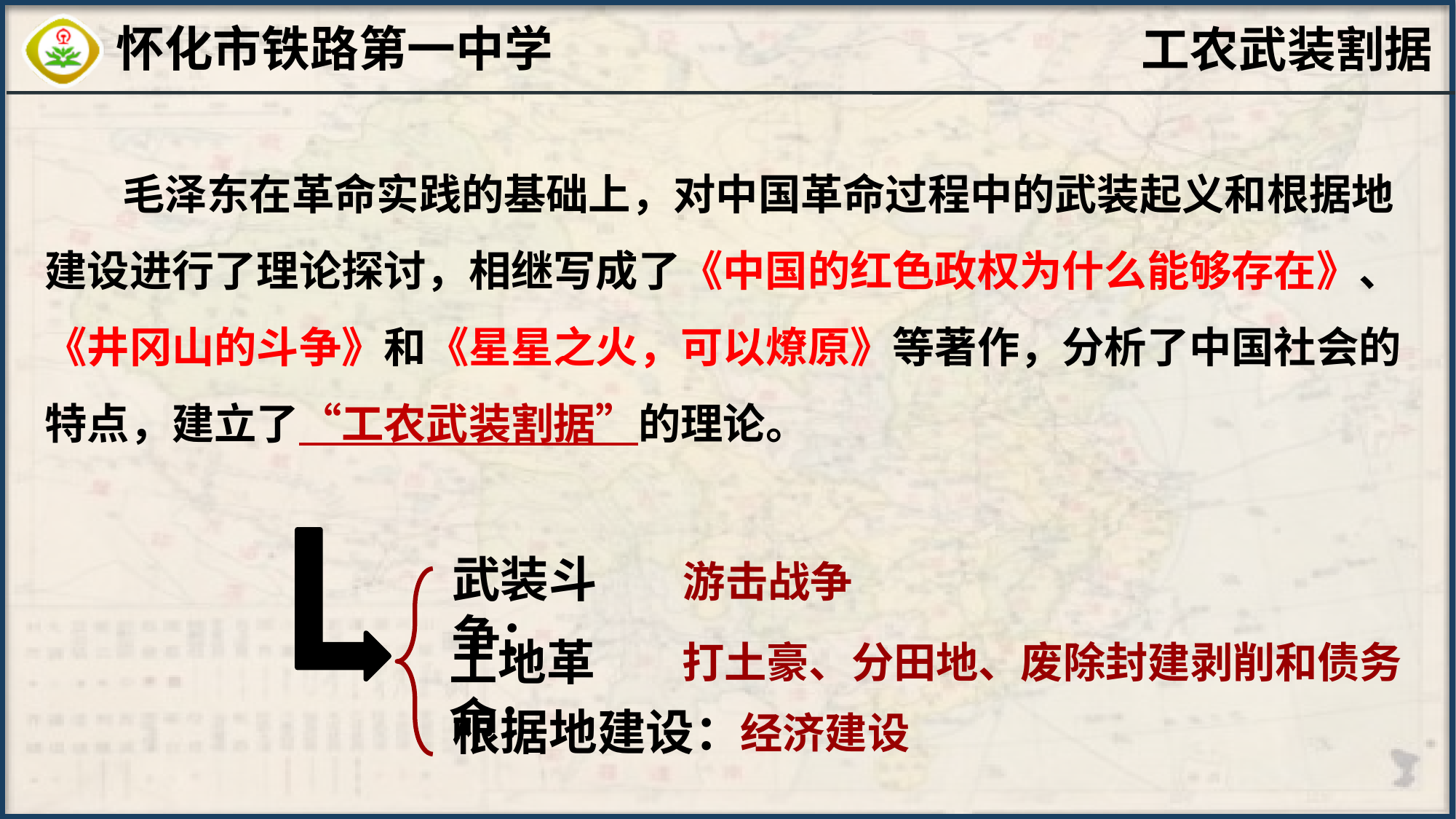

工农武装割据
       毛泽东在革命实践的基础上，对中国革命过程中的武装起义和根据地建设进行了理论探讨，相继写成了《中国的红色政权为什么能够存在》、《井冈山的斗争》和《星星之火，可以燎原》等著作，分析了中国社会的特点，建立了“工农武装割据”的理论。
武装斗争：
游击战争

土地革命：
打土豪、分田地、废除封建剥削和债务
根据地建设：
经济建设